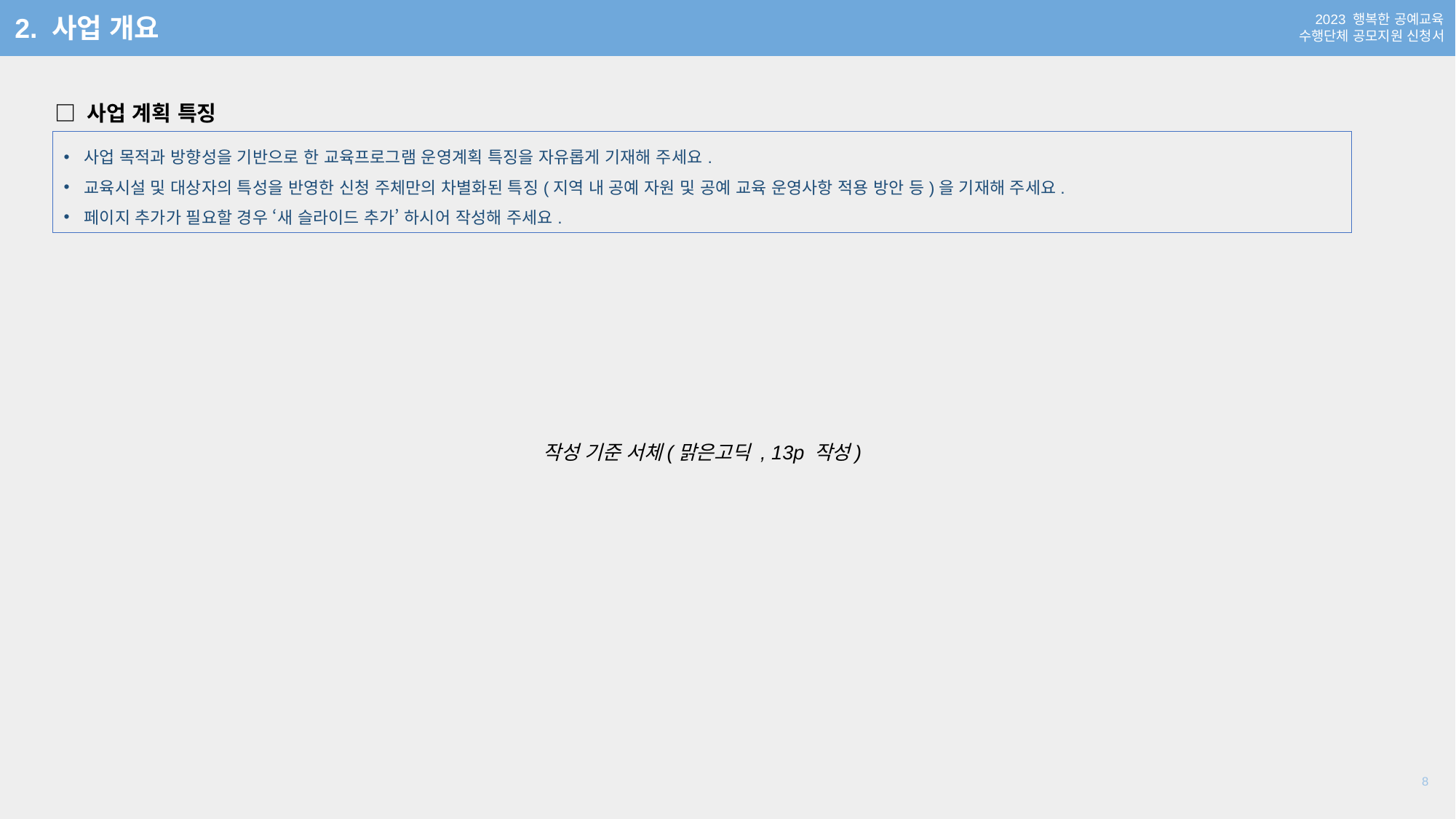

2. 사업 개요
□ 사업 계획 특징
사업 목적과 방향성을 기반으로 한 교육프로그램 운영계획 특징을 자유롭게 기재해 주세요.
교육시설 및 대상자의 특성을 반영한 신청 주체만의 차별화된 특징(지역 내 공예 자원 및 공예 교육 운영사항 적용 방안 등)을 기재해 주세요.
페이지 추가가 필요할 경우 ‘새 슬라이드 추가’ 하시어 작성해 주세요.

작성 기준 서체(맑은고딕 , 13p 작성)

8